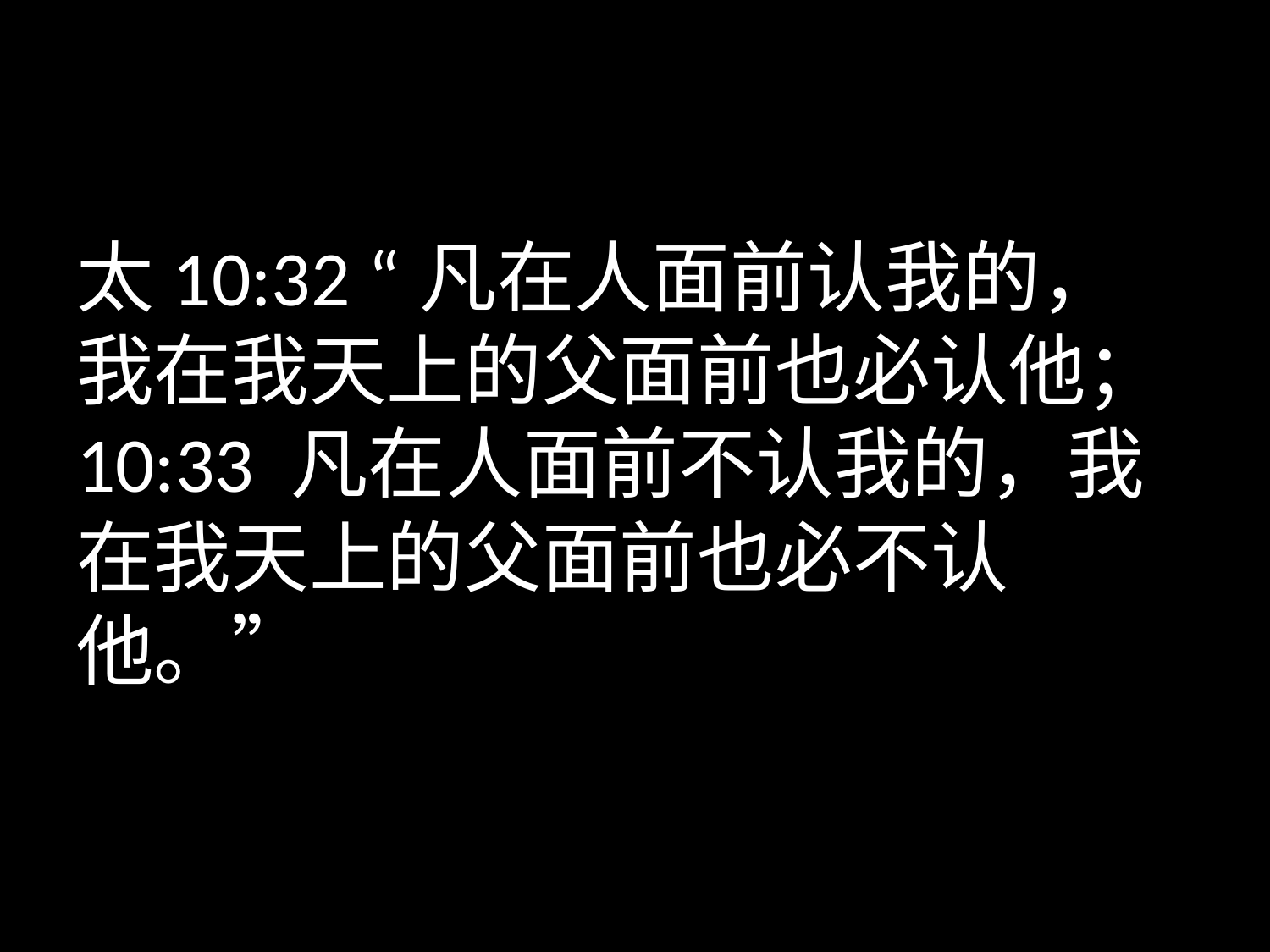

#
太10:32 “凡在人面前认我的，我在我天上的父面前也必认他；10:33 凡在人面前不认我的，我在我天上的父面前也必不认他。”